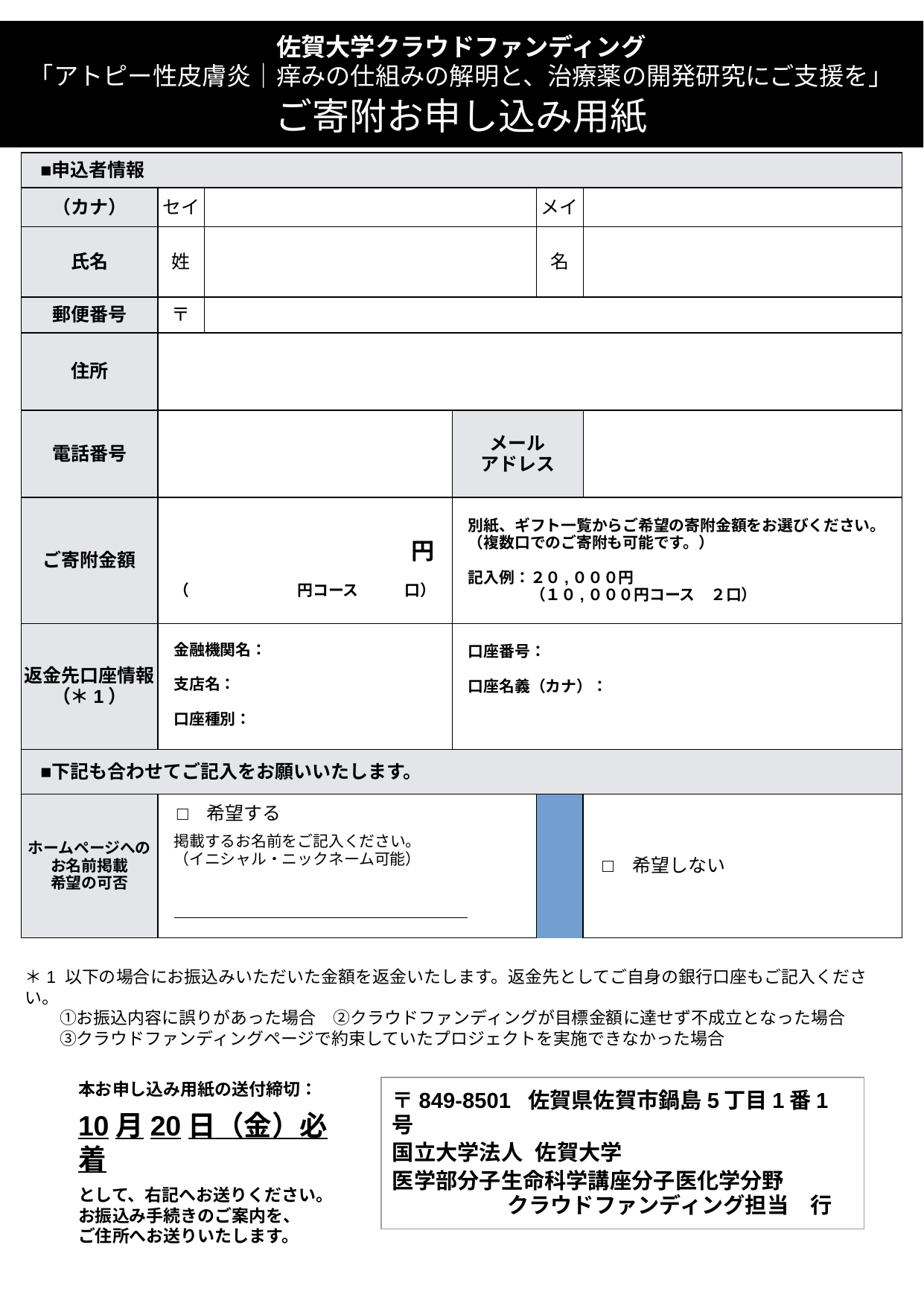

佐賀大学クラウドファンディング
「アトピー性皮膚炎｜痒みの仕組みの解明と、治療薬の開発研究にご支援を」

ご寄附お申し込み用紙

| ■申込者情報 |  |  |  |  |  |  |
| --- | --- | --- | --- | --- | --- | --- |
| （カナ） | セイ |  |  |  | メイ |  |
| 氏名 | 姓 |  |  |  | 名 |  |
| 郵便番号 | 〒 |  |  |  |  |  |
| 住所 |  |  |  |  |  |  |
| 電話番号 |  |  |  | メール アドレス |  |  |
| ご寄附金額 | 円 　（　　　　　　　円コース　　　口） |  |  | 別紙、ギフト一覧からご希望の寄附金額をお選びください。 　（複数口でのご寄附も可能です。） 　記入例：２０,０００円 　　　　　（１０,０００円コース　２口） |  |  |
| 返金先口座情報 （＊1） | 金融機関名： 　支店名： 　口座種別： |  |  | 口座番号： 　口座名義（カナ）： |  |  |
| ■下記も合わせてご記入をお願いいたします。 |  |  |  |  |  |  |
| ホームページへの お名前掲載 希望の可否 | □　希望する 　掲載するお名前をご記入ください。 　（イニシャル・ニックネーム可能） |  |  |  | □　希望しない |  |

＊1 以下の場合にお振込みいただいた金額を返金いたします。返金先としてご自身の銀行口座もご記入ください。
　　①お振込内容に誤りがあった場合　②クラウドファンディングが目標金額に達せず不成立となった場合
　　③クラウドファンディングページで約束していたプロジェクトを実施できなかった場合

本お申し込み用紙の送付締切：

10月20日（金）必着

として、右記へお送りください。
お振込み手続きのご案内を、
ご住所へお送りいたします。
| 〒849-8501 佐賀県佐賀市鍋島5丁目1番1号 国立大学法人 佐賀大学 医学部分子生命科学講座分子医化学分野　 　　　　　 クラウドファンディング担当　行 |
| --- |